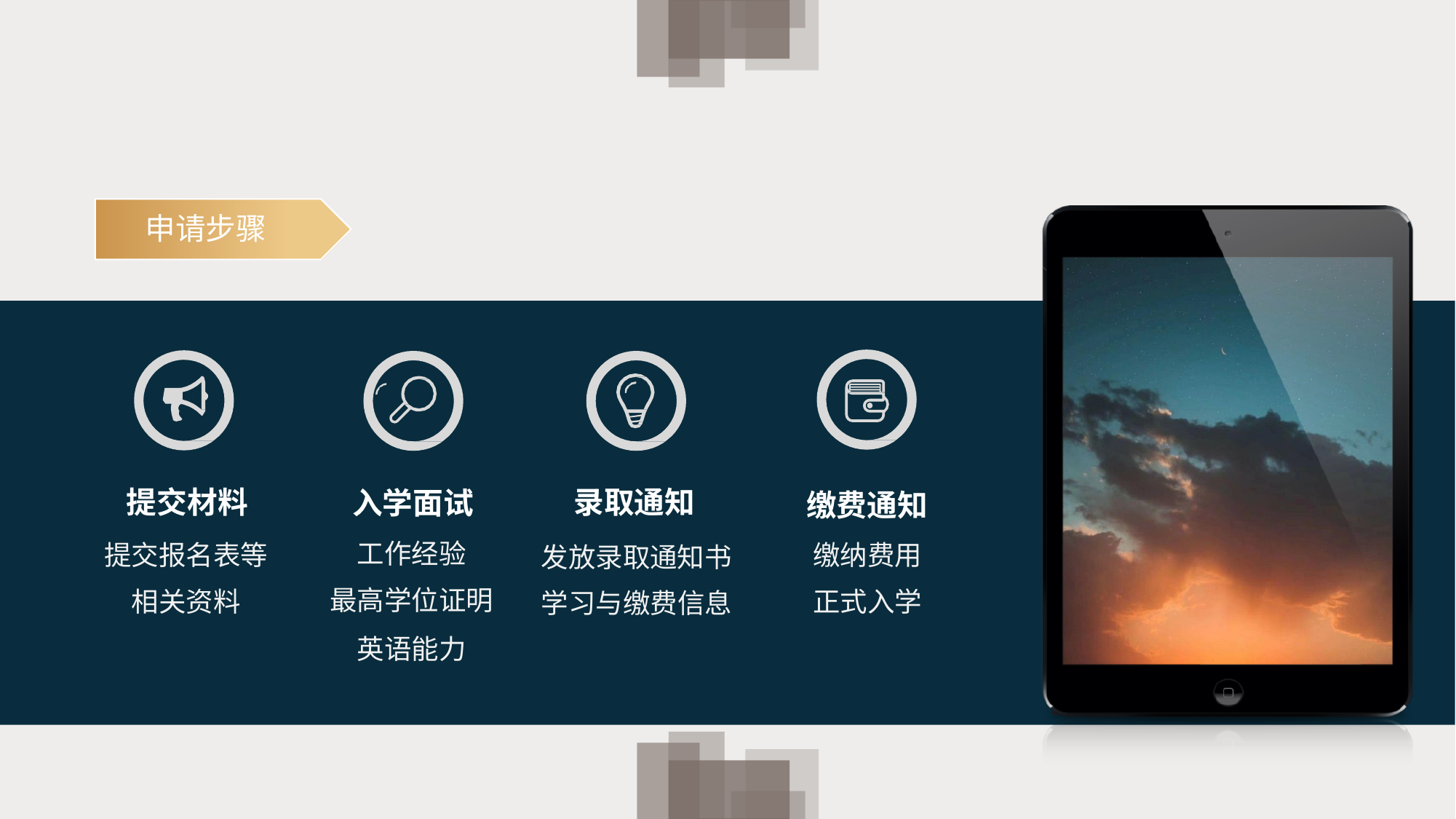

# 申请步骤

| 提交材料 | 入学面试 | 录取通知 | 缴费通知 |
| --- | --- | --- | --- |
| 提交报名表等 | 工作经验 | 发放录取通知书 | 缴纳费用 |
| 相关资料 | 最高学位证明 英语能力 | 学习与缴费信息 | 正式入学 |